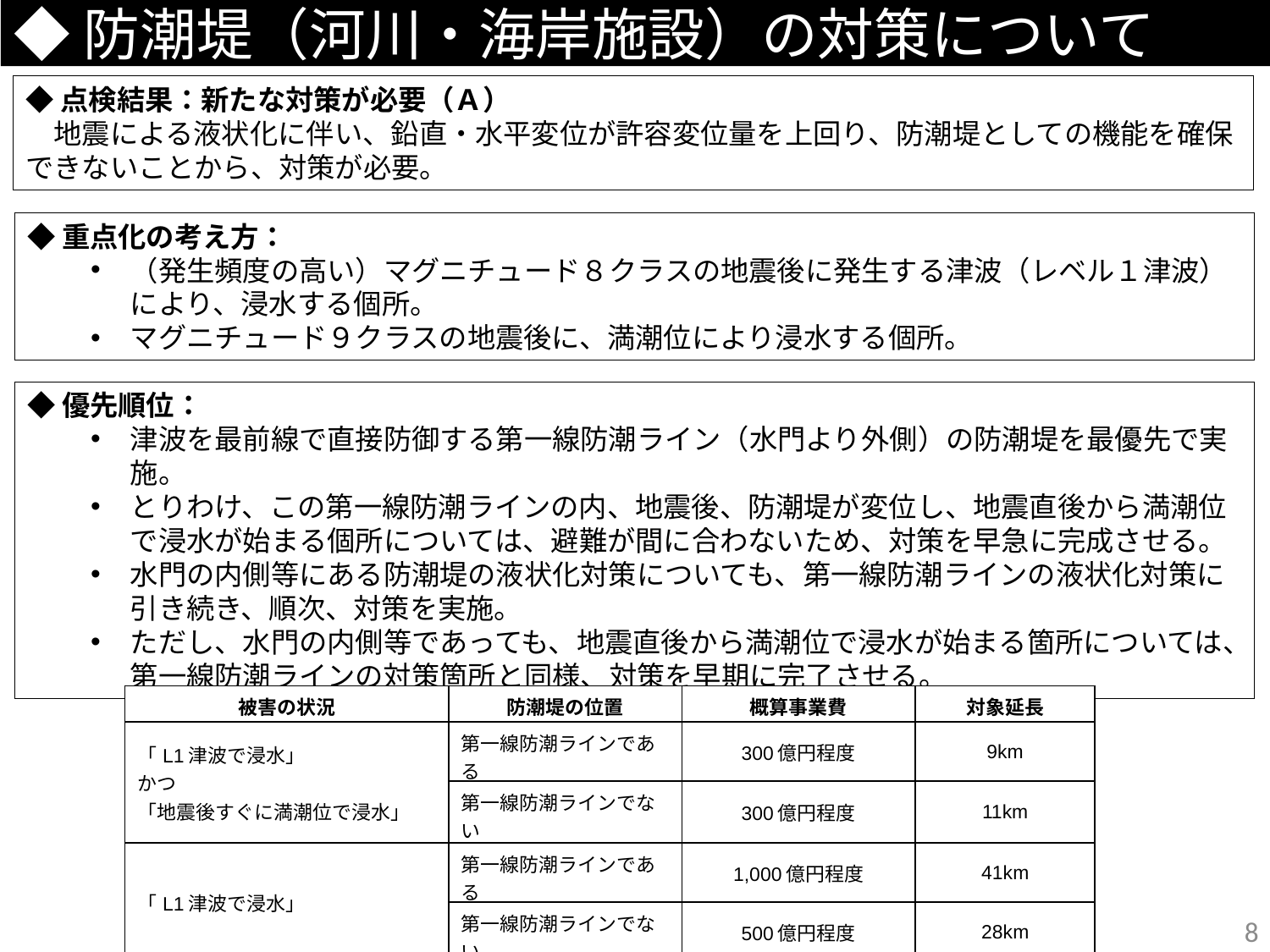

# ◆防潮堤（河川・海岸施設）の対策について
◆点検結果：新たな対策が必要（Ａ）
　地震による液状化に伴い、鉛直・水平変位が許容変位量を上回り、防潮堤としての機能を確保できないことから、対策が必要。
◆重点化の考え方：
（発生頻度の高い）マグニチュード８クラスの地震後に発生する津波（レベル１津波）により、浸水する個所。
マグニチュード９クラスの地震後に、満潮位により浸水する個所。
◆優先順位：
津波を最前線で直接防御する第一線防潮ライン（水門より外側）の防潮堤を最優先で実施。
とりわけ、この第一線防潮ラインの内、地震後、防潮堤が変位し、地震直後から満潮位で浸水が始まる個所については、避難が間に合わないため、対策を早急に完成させる。
水門の内側等にある防潮堤の液状化対策についても、第一線防潮ラインの液状化対策に引き続き、順次、対策を実施。
ただし、水門の内側等であっても、地震直後から満潮位で浸水が始まる箇所については、第一線防潮ラインの対策箇所と同様、対策を早期に完了させる。
| 被害の状況 | 防潮堤の位置 | 概算事業費 | 対象延長 |
| --- | --- | --- | --- |
| 「L1津波で浸水」 かつ 「地震後すぐに満潮位で浸水」 | 第一線防潮ラインである | 300億円程度 | 9km |
|  | 第一線防潮ラインでない | 300億円程度 | 11km |
| 「L1津波で浸水」 | 第一線防潮ラインである | 1,000億円程度 | 41km |
|  | 第一線防潮ラインでない | 500億円程度 | 28km |
| 合　　計 |  | 2,100億円程度 | 89km |
8